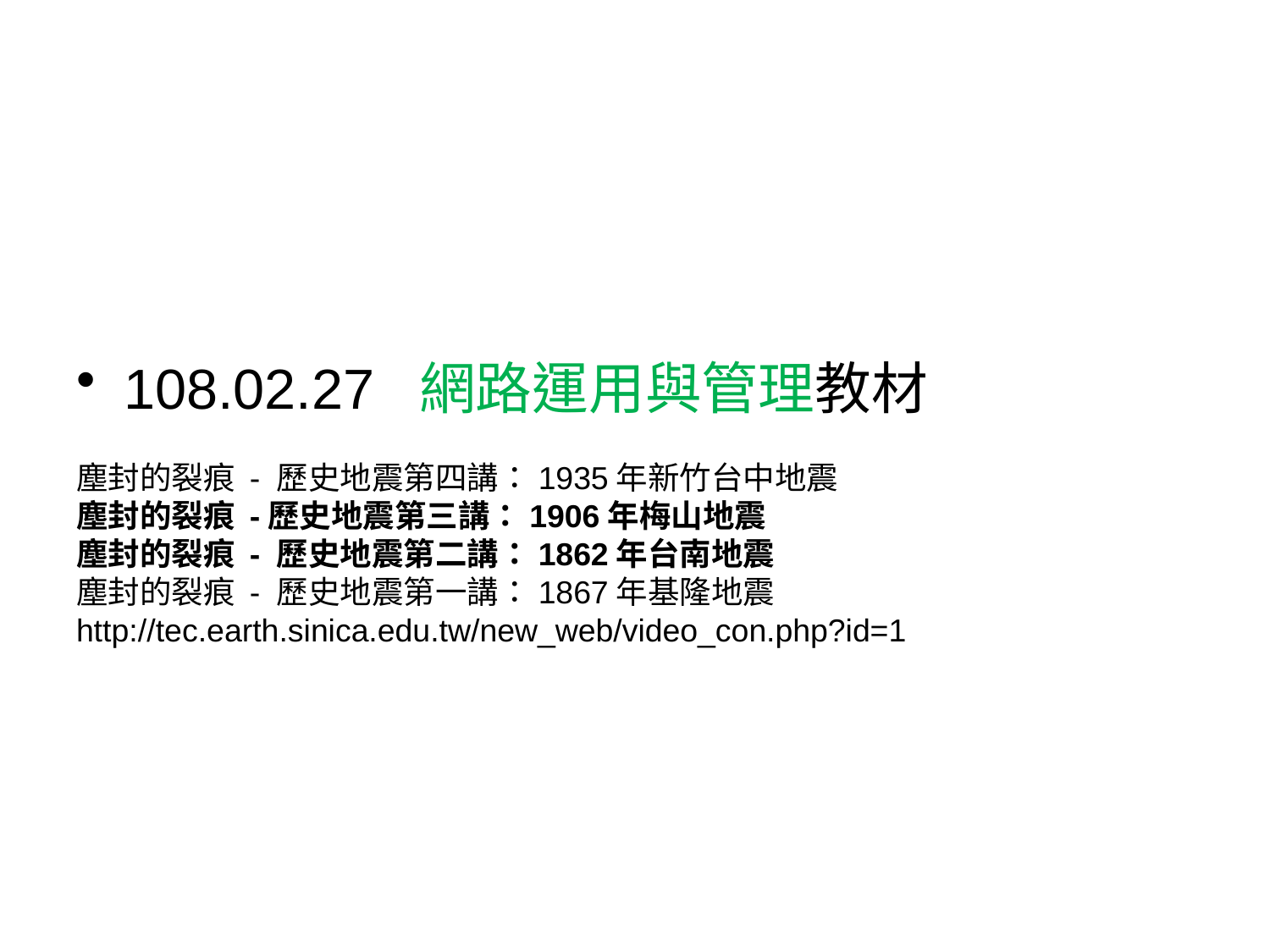

# 108.02.27  網路運用與管理教材

塵封的裂痕 - 歷史地震第四講：1935年新竹台中地震
塵封的裂痕 -歷史地震第三講：1906年梅山地震
塵封的裂痕 - 歷史地震第二講：1862年台南地震
塵封的裂痕 - 歷史地震第一講：1867年基隆地震
http://tec.earth.sinica.edu.tw/new_web/video_con.php?id=1